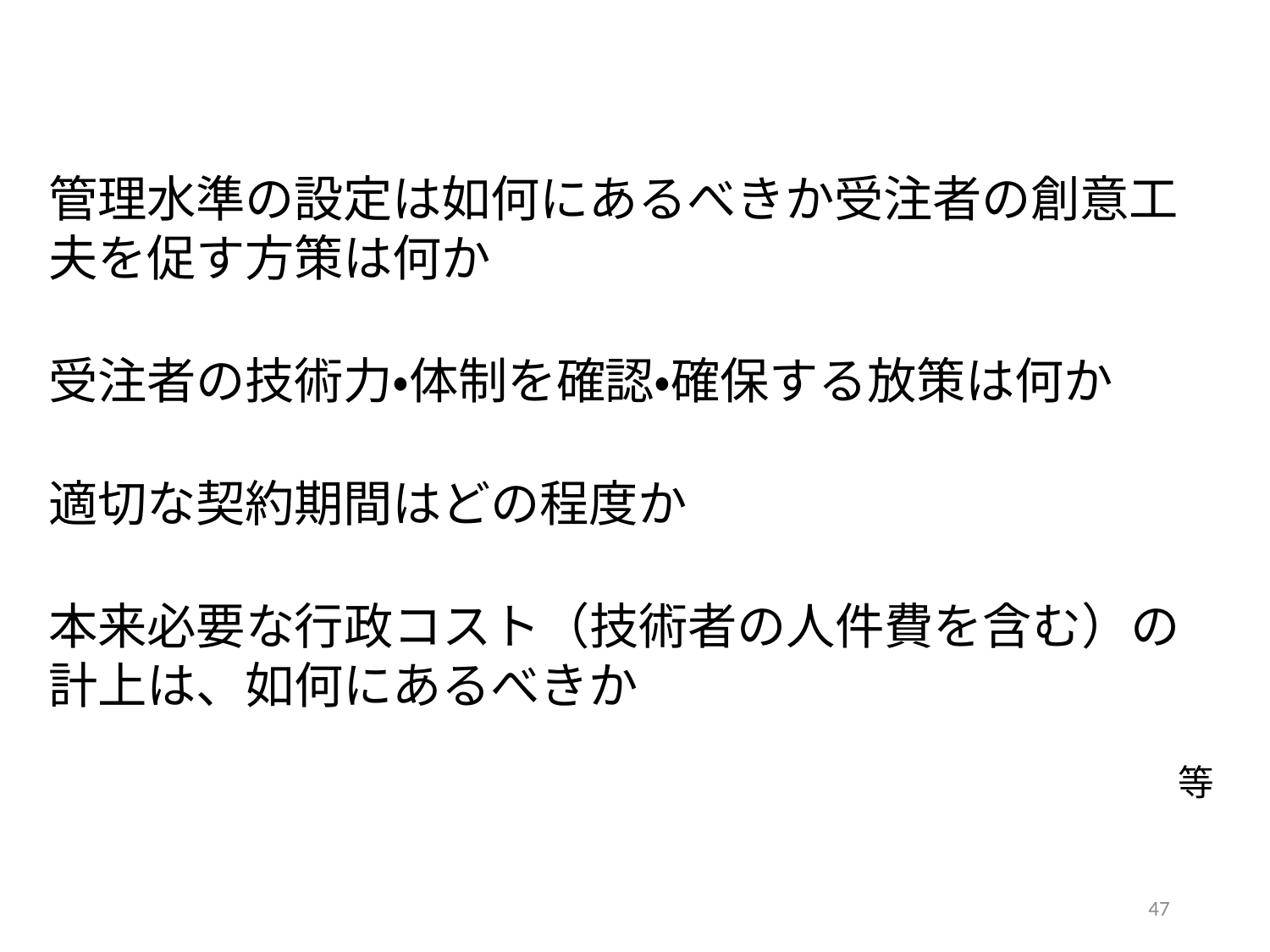

管理水準の設定は如何にあるべきか受注者の創意工夫を促す方策は何か

受注者の技術力・体制を確認・確保する放策は何か

適切な契約期間はどの程度か

本来必要な行政コスト（技術者の人件費を含む）の計上は、如何にあるべきか
等
47